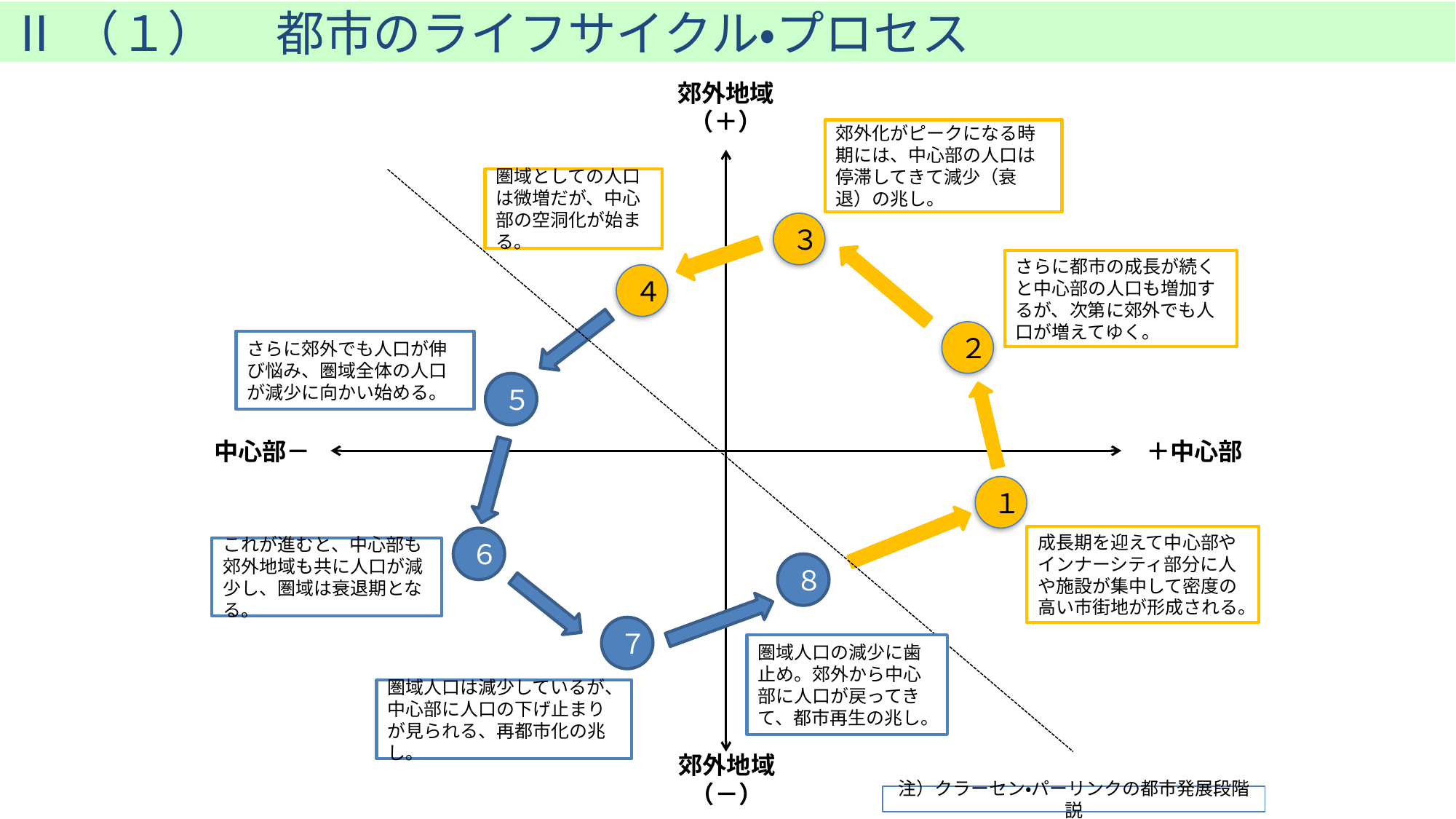

Ⅱ（１）　 都市のライフサイクル・プロセス
郊外地域
（＋）
郊外化がピークになる時期には、中心部の人口は停滞してきて減少（衰退）の兆し。
圏域としての人口は微増だが、中心部の空洞化が始まる。
３

さらに都市の成長が続くと中心部の人口も増加するが、次第に郊外でも人口が増えてゆく。
４

２

さらに郊外でも人口が伸び悩み、圏域全体の人口が減少に向かい始める。
５

中心部－
＋中心部

１

成長期を迎えて中心部やインナーシティ部分に人や施設が集中して密度の高い市街地が形成される。
６
これが進むと、中心部も郊外地域も共に人口が減少し、圏域は衰退期となる。
８

７
圏域人口の減少に歯止め。郊外から中心部に人口が戻ってきて、都市再生の兆し。
圏域人口は減少しているが、中心部に人口の下げ止まりが見られる、再都市化の兆し。
郊外地域（－）
注）クラーセン・パーリンクの都市発展段階説